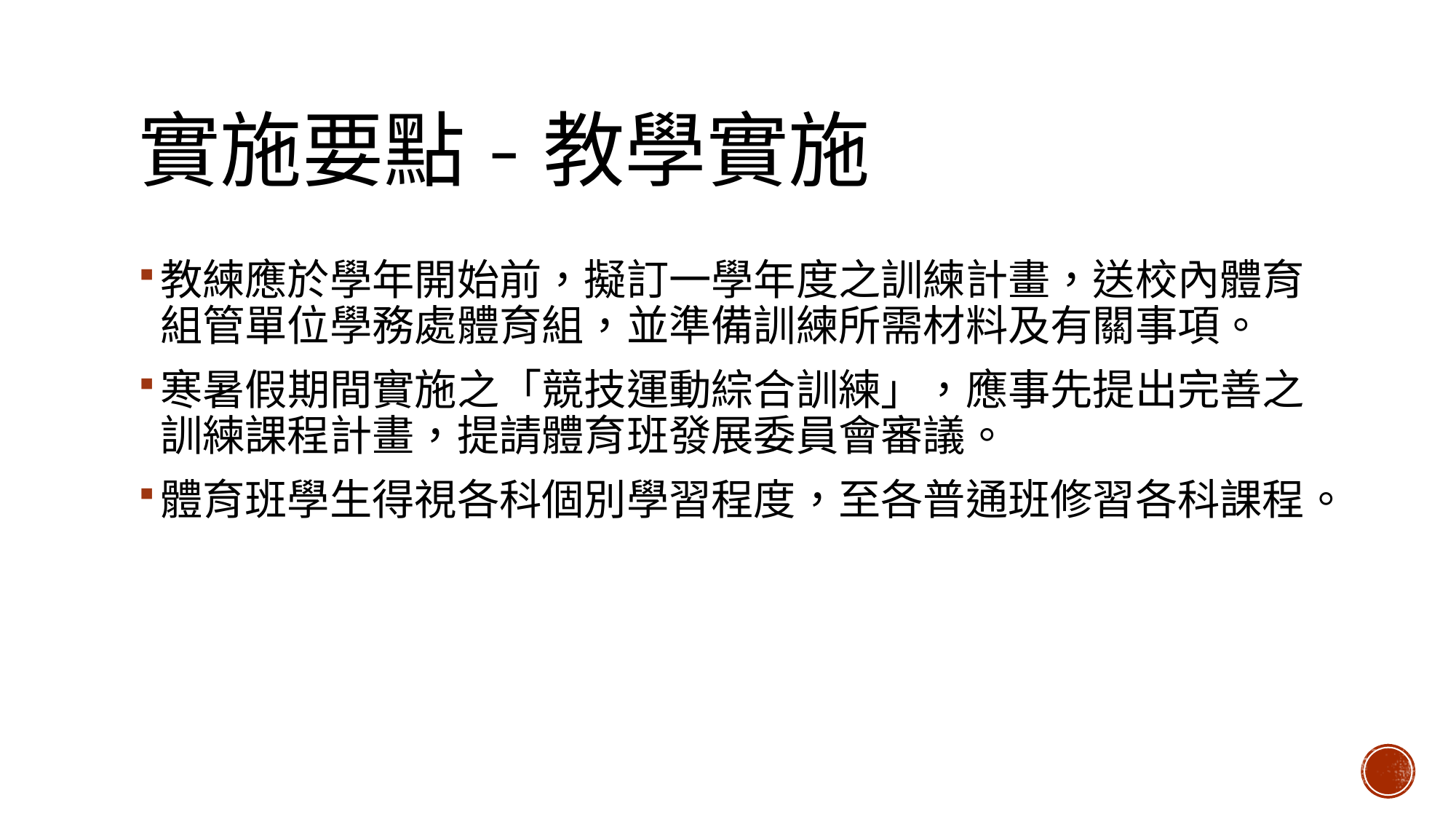

# 實施要點-教學實施
教練應於學年開始前，擬訂一學年度之訓練計畫，送校內體育組管單位學務處體育組，並準備訓練所需材料及有關事項。
寒暑假期間實施之「競技運動綜合訓練」，應事先提出完善之訓練課程計畫，提請體育班發展委員會審議。
體育班學生得視各科個別學習程度，至各普通班修習各科課程。